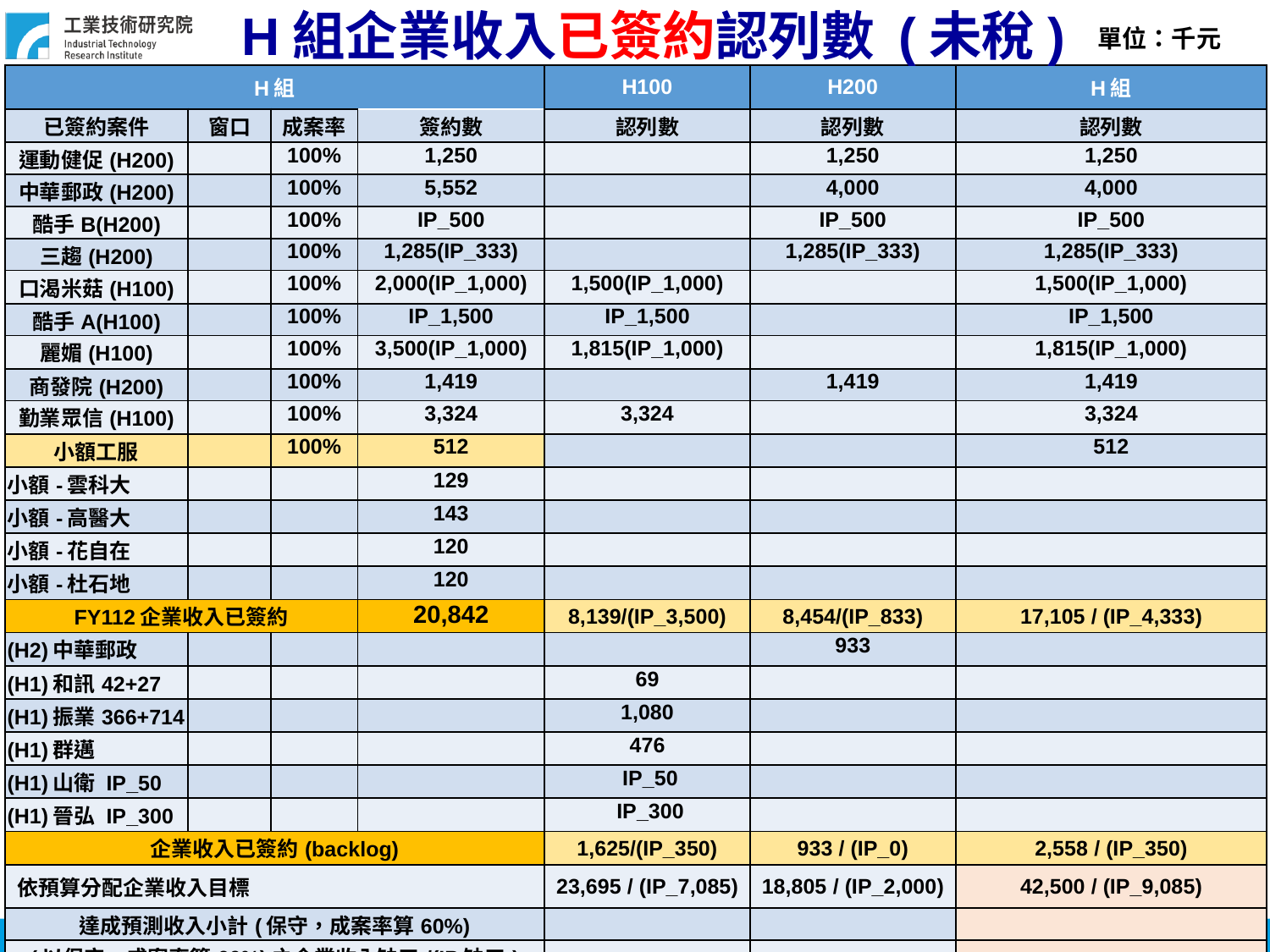

H組企業收入已簽約認列數 (未稅)
單位：千元
| H組 |  |  |  | H100 | H200 | H組 |
| --- | --- | --- | --- | --- | --- | --- |
| 已簽約案件 | 窗口 | 成案率 | 簽約數 | 認列數 | 認列數 | 認列數 |
| 運動健促(H200) |  | 100% | 1,250 |  | 1,250 | 1,250 |
| 中華郵政(H200) |  | 100% | 5,552 |  | 4,000 | 4,000 |
| 酷手B(H200) |  | 100% | IP\_500 |  | IP\_500 | IP\_500 |
| 三趨(H200) |  | 100% | 1,285(IP\_333) |  | 1,285(IP\_333) | 1,285(IP\_333) |
| 口渴米菇(H100) |  | 100% | 2,000(IP\_1,000) | 1,500(IP\_1,000) |  | 1,500(IP\_1,000) |
| 酷手A(H100) |  | 100% | IP\_1,500 | IP\_1,500 |  | IP\_1,500 |
| 麗媚(H100) |  | 100% | 3,500(IP\_1,000) | 1,815(IP\_1,000) |  | 1,815(IP\_1,000) |
| 商發院(H200) |  | 100% | 1,419 |  | 1,419 | 1,419 |
| 勤業眾信(H100) |  | 100% | 3,324 | 3,324 |  | 3,324 |
| 小額工服 |  | 100% | 512 |  |  | 512 |
| 小額-雲科大 |  |  | 129 |  |  |  |
| 小額-高醫大 |  |  | 143 |  |  |  |
| 小額-花自在 |  |  | 120 |  |  |  |
| 小額-杜石地 |  |  | 120 |  |  |  |
| FY112企業收入已簽約 |  |  | 20,842 | 8,139/(IP\_3,500) | 8,454/(IP\_833) | 17,105 / (IP\_4,333) |
| (H2)中華郵政 |  |  |  |  | 933 |  |
| (H1)和訊42+27 |  |  |  | 69 |  |  |
| (H1)振業366+714 |  |  |  | 1,080 |  |  |
| (H1)群邁 |  |  |  | 476 |  |  |
| (H1)山衛 IP\_50 |  |  |  | IP\_50 |  |  |
| (H1)晉弘 IP\_300 |  |  |  | IP\_300 |  |  |
| 企業收入已簽約(backlog) |  |  |  | 1,625/(IP\_350) | 933 / (IP\_0) | 2,558 / (IP\_350) |
| 依預算分配企業收入目標 |  |  |  | 23,695 / (IP\_7,085) | 18,805 / (IP\_2,000) | 42,500 / (IP\_9,085) |
| 達成預測收入小計(保守，成案率算60%) |  |  |  |  |  |  |
| (以保守，成案率算60%)之企業收入缺口/(IP缺口) |  |  |  |  |  |  |